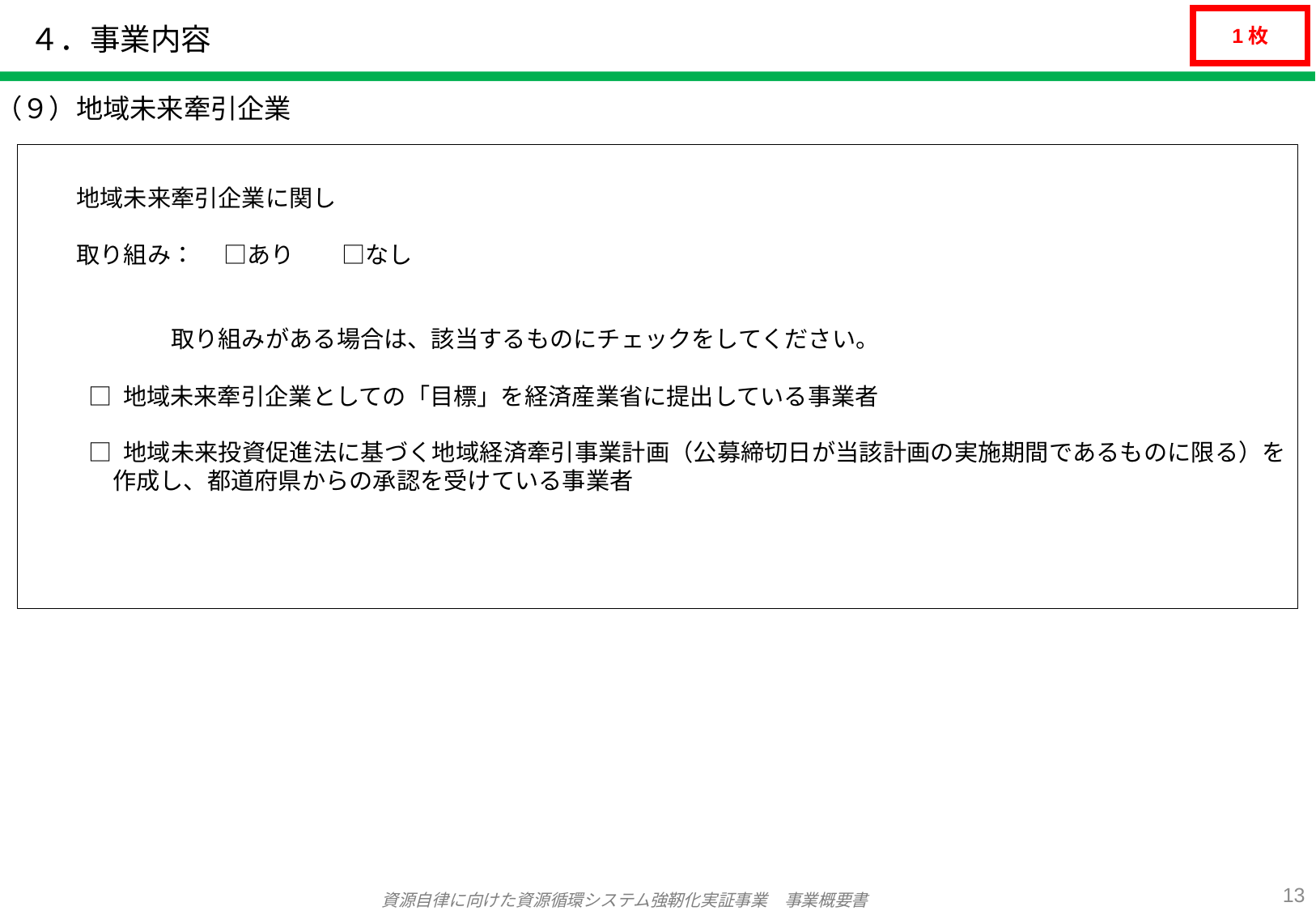

# ４．事業内容
1枚
（９）地域未来牽引企業

　　地域未来牽引企業に関し

　　取り組み：　 □あり　　□なし

　　　　　　取り組みがある場合は、該当するものにチェックをしてください。

□ 地域未来牽引企業としての「目標」を経済産業省に提出している事業者

□ 地域未来投資促進法に基づく地域経済牽引事業計画（公募締切日が当該計画の実施期間であるものに限る）を作成し、都道府県からの承認を受けている事業者

13